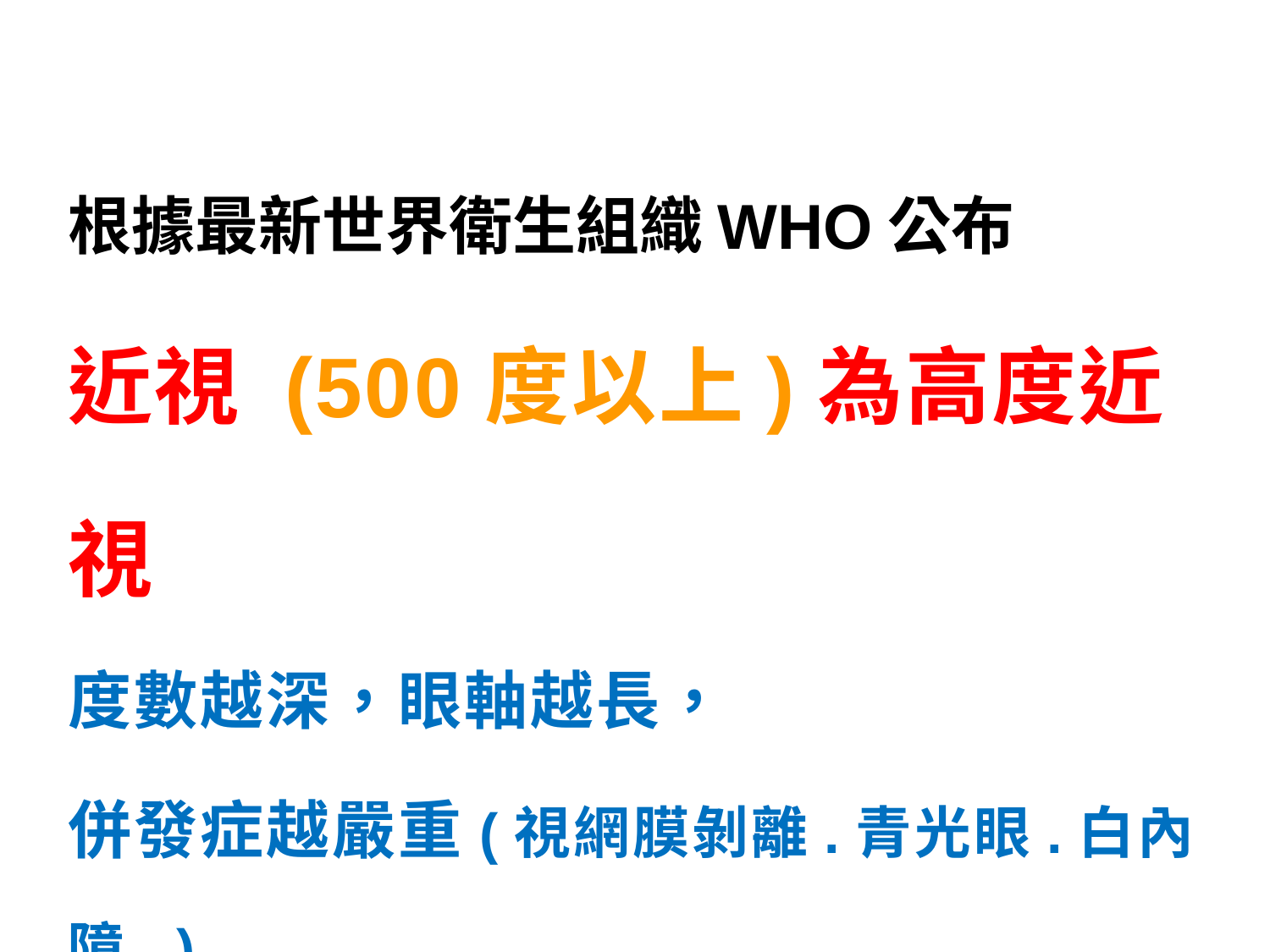

根據最新世界衛生組織WHO公布
近視 (500度以上)為高度近視
度數越深，眼軸越長，
併發症越嚴重(視網膜剝離.青光眼.白內障..)